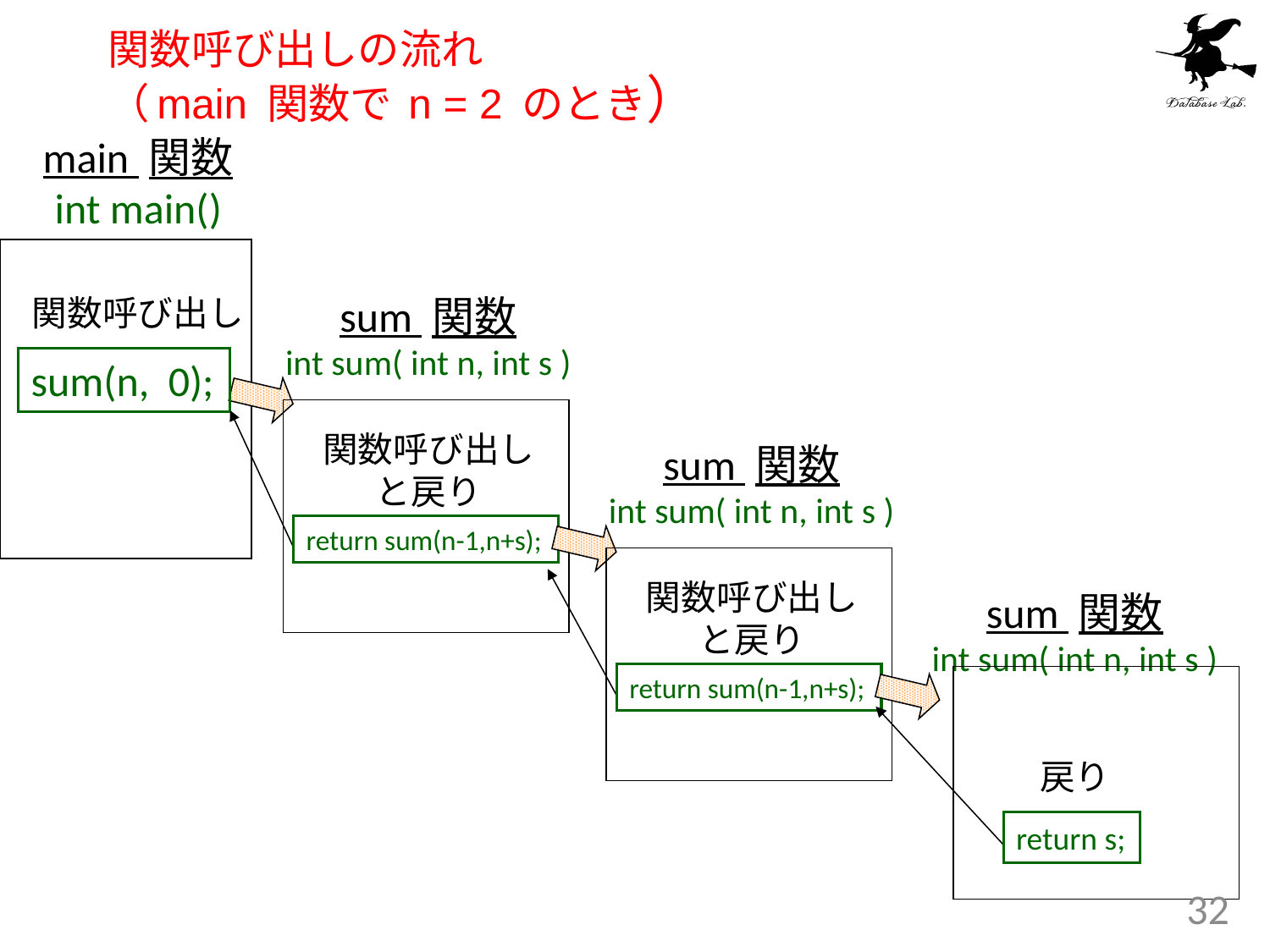

# 関数呼び出しの流れ （main 関数で n = 2 のとき）
main 関数
int main()

sum 関数
int sum( int n, int s )
関数呼び出し
sum(n,  0);

関数呼び出し
と戻り
sum 関数
int sum( int n, int s )
return sum(n-1,n+s);

関数呼び出し
と戻り
sum 関数
int sum( int n, int s )
return sum(n-1,n+s);

戻り
return s;
32